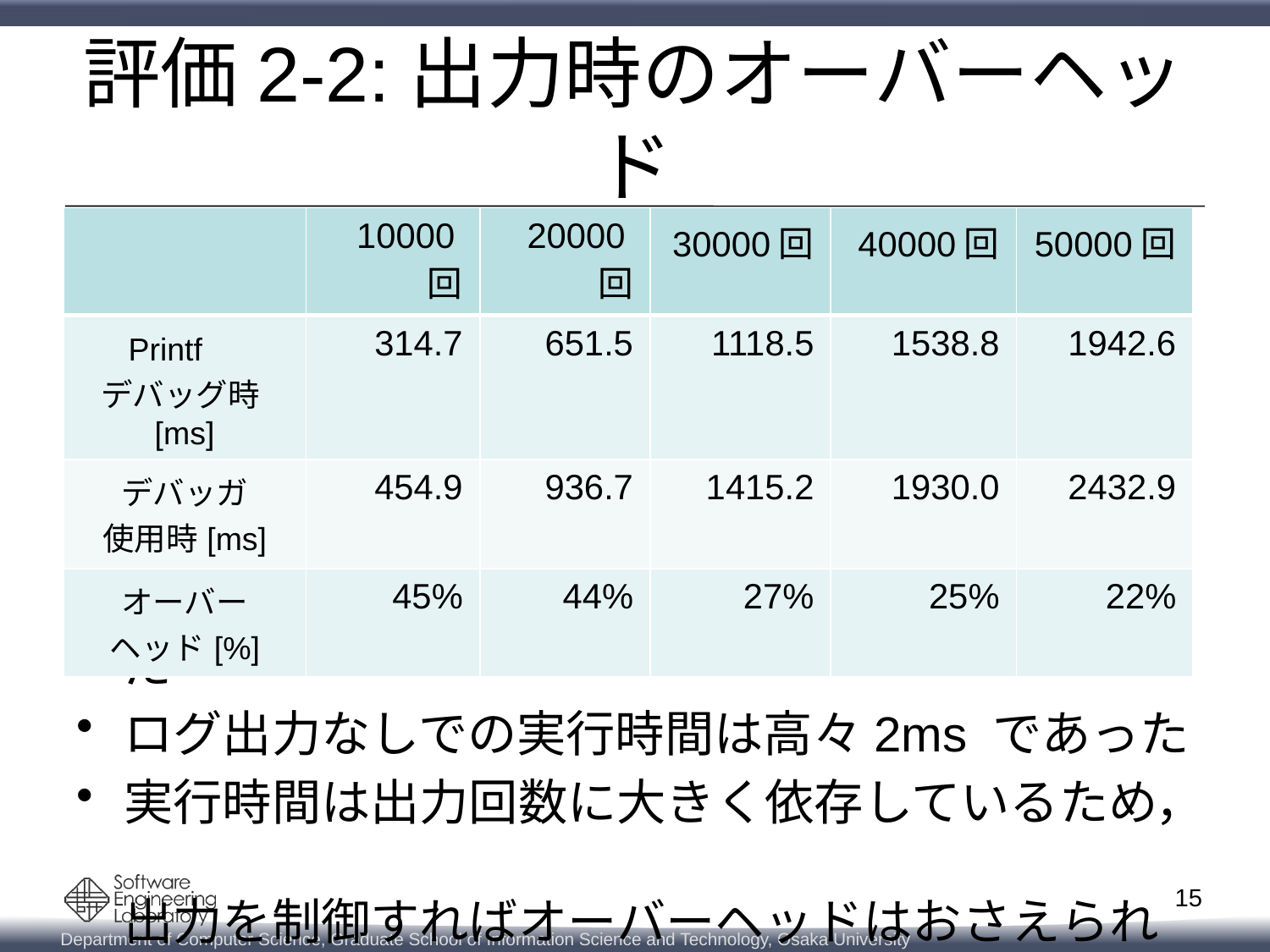

# 評価2-2:出力時のオーバーヘッド
|  | 10000回 | 20000回 | 30000回 | 40000回 | 50000回 |
| --- | --- | --- | --- | --- | --- |
| Printf　 デバッグ時[ms] | 314.7 | 651.5 | 1118.5 | 1538.8 | 1942.6 |
| デバッガ 使用時[ms] | 454.9 | 936.7 | 1415.2 | 1930.0 | 2432.9 |
| オーバー ヘッド[%] | 45% | 44% | 27% | 25% | 22% |

小規模なプログラムにログ出力命令を埋め込んだ
ログ出力なしでの実行時間は高々2ms であった
実行時間は出力回数に大きく依存しているため，
出力を制御すればオーバーヘッドはおさえられる
15